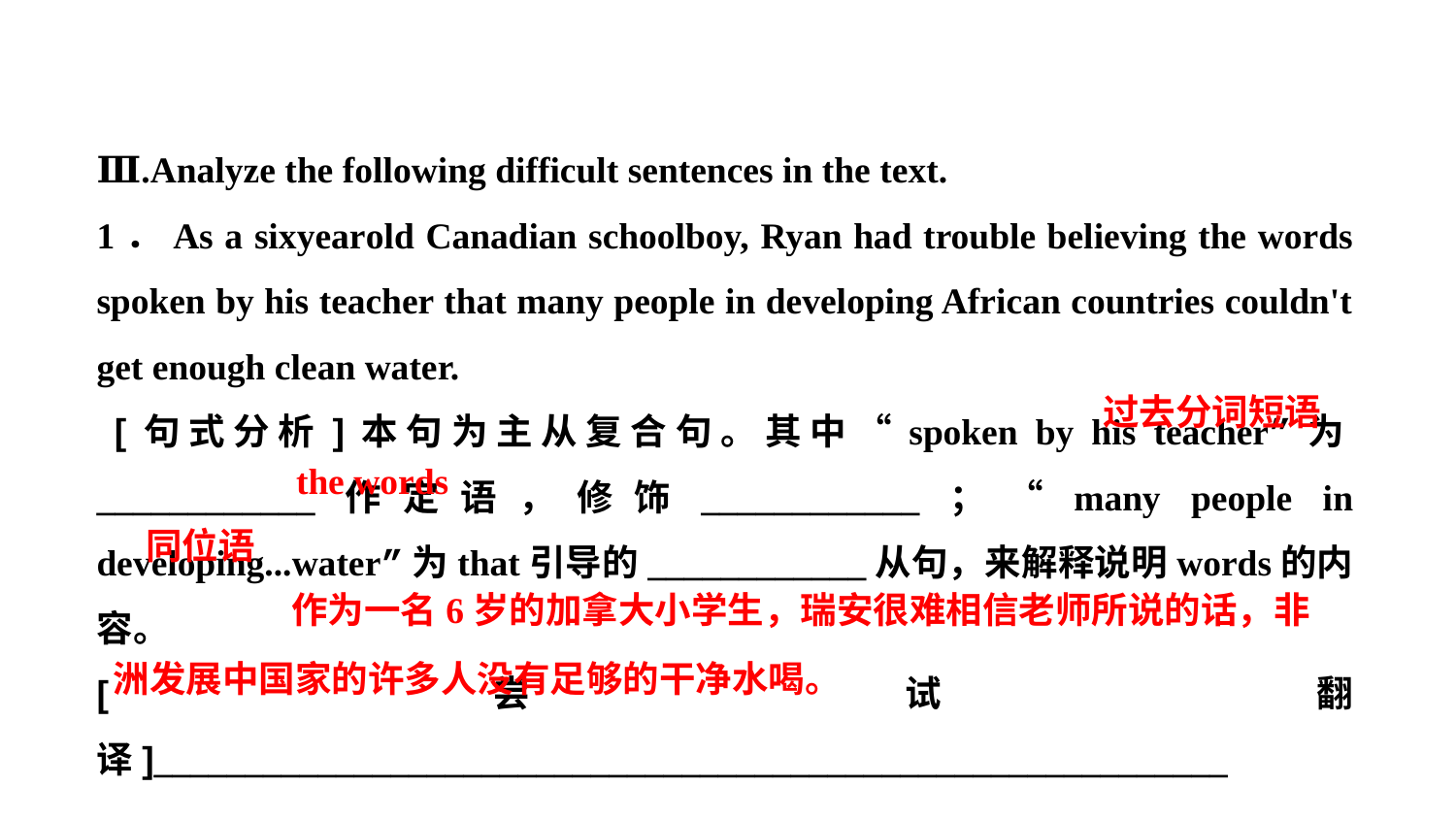

Ⅲ.Analyze the following difficult sentences in the text.
1．As a six­year­old Canadian schoolboy, Ryan had trouble believing the words spoken by his teacher that many people in developing African countries couldn't get enough clean water.
 [句式分析]本句为主从复合句。其中“spoken by his teacher”为____________作定语，修饰____________；“many people in developing...water”为that引导的____________从句，来解释说明words的内容。
[尝试翻译]___________________________________________________________
___________________________________________
过去分词短语
the words
同位语
作为一名6岁的加拿大小学生，瑞安很难相信老师所说的话，非
洲发展中国家的许多人没有足够的干净水喝。